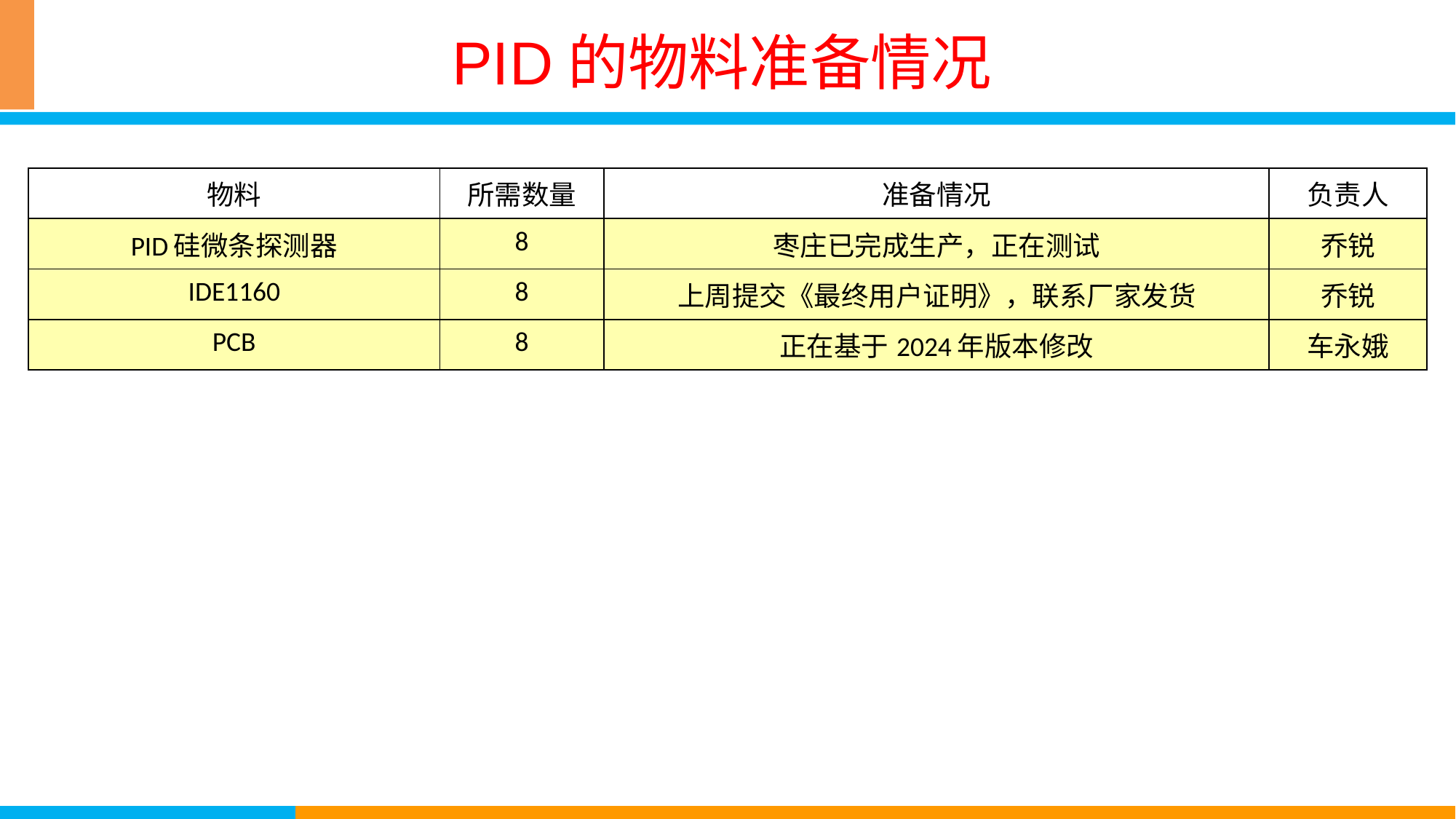

# PID的物料准备情况
| 物料 | 所需数量 | 准备情况 | 负责人 |
| --- | --- | --- | --- |
| PID硅微条探测器 | 8 | 枣庄已完成生产，正在测试 | 乔锐 |
| IDE1160 | 8 | 上周提交《最终用户证明》，联系厂家发货 | 乔锐 |
| PCB | 8 | 正在基于2024年版本修改 | 车永娥 |